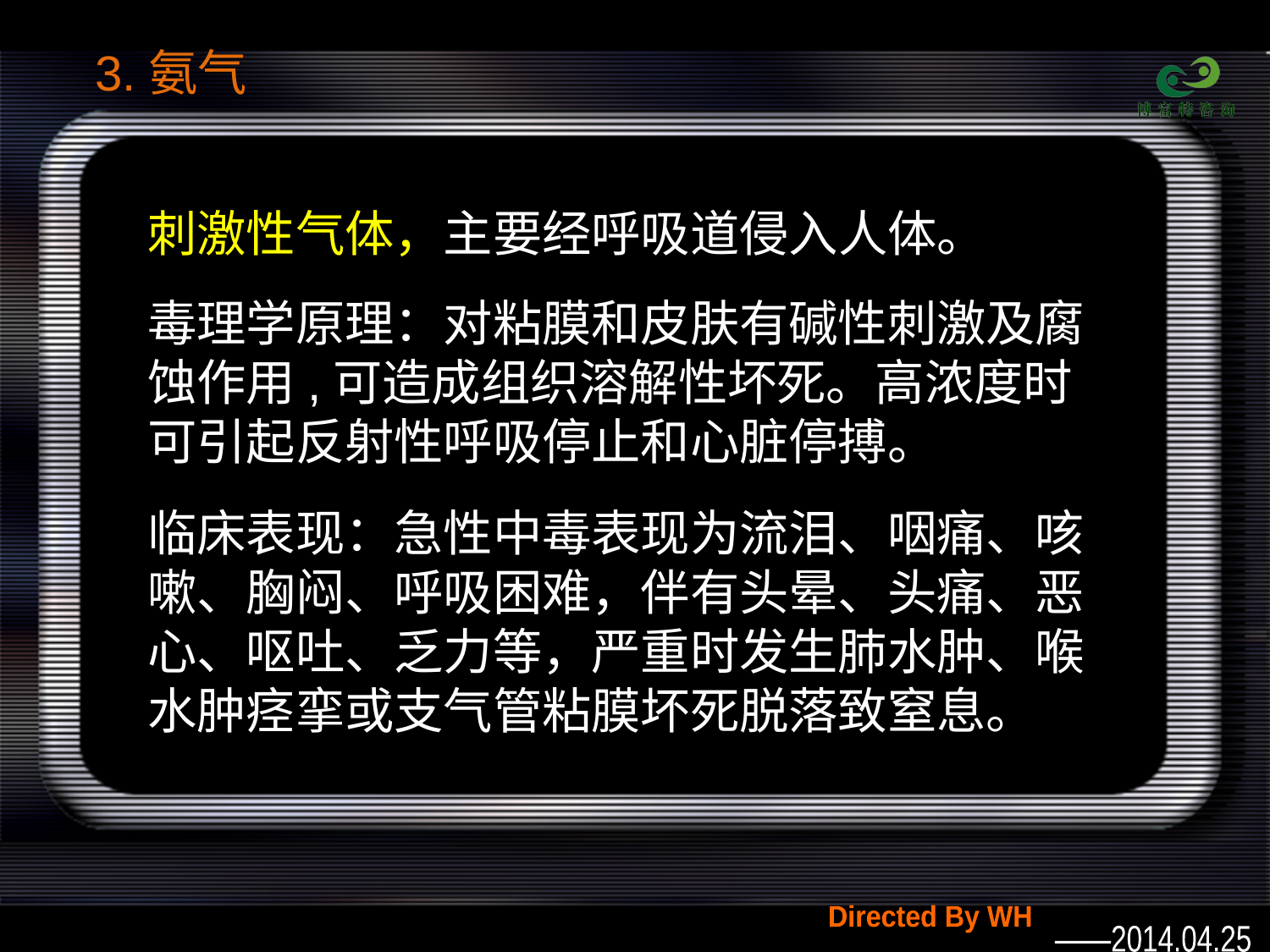

# 3.氨气
刺激性气体，主要经呼吸道侵入人体。
毒理学原理：对粘膜和皮肤有碱性刺激及腐蚀作用,可造成组织溶解性坏死。高浓度时可引起反射性呼吸停止和心脏停搏。
临床表现：急性中毒表现为流泪、咽痛、咳嗽、胸闷、呼吸困难，伴有头晕、头痛、恶心、呕吐、乏力等，严重时发生肺水肿、喉水肿痉挛或支气管粘膜坏死脱落致窒息。